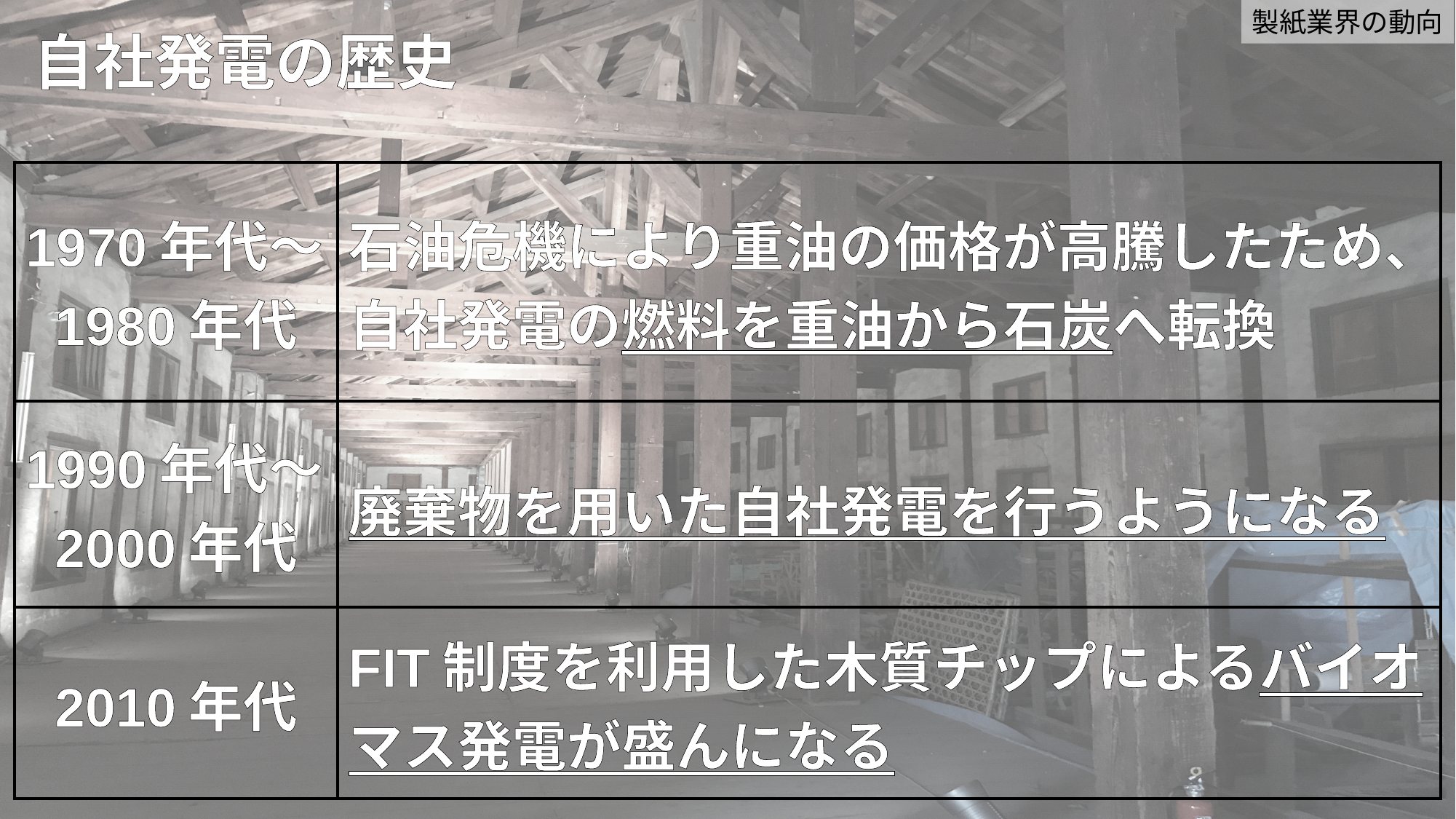

製紙業界の動向
自社発電の歴史
| 1970年代～1980年代 | 石油危機により重油の価格が高騰したため、自社発電の燃料を重油から石炭へ転換 |
| --- | --- |
| 1990年代～2000年代 | 廃棄物を用いた自社発電を行うようになる |
| 2010年代 | FIT制度を利用した木質チップによるバイオマス発電が盛んになる |